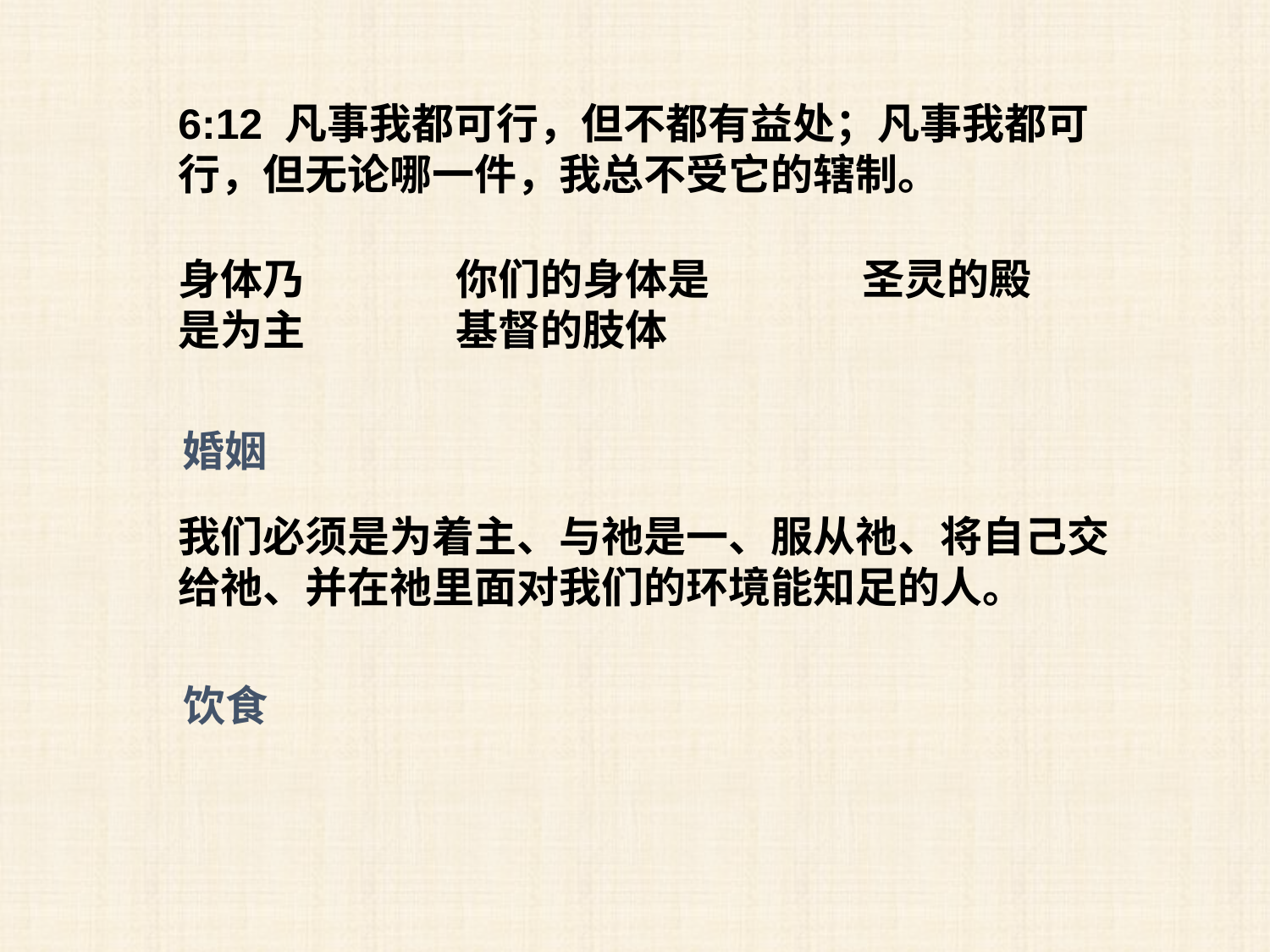

6:12 凡事我都可行，但不都有益处；凡事我都可行，但无论哪一件，我总不受它的辖制。
身体乃是为主
你们的身体是基督的肢体
圣灵的殿
婚姻
我们必须是为着主、与祂是一、服从祂、将自己交给祂、并在祂里面对我们的环境能知足的人。
饮食